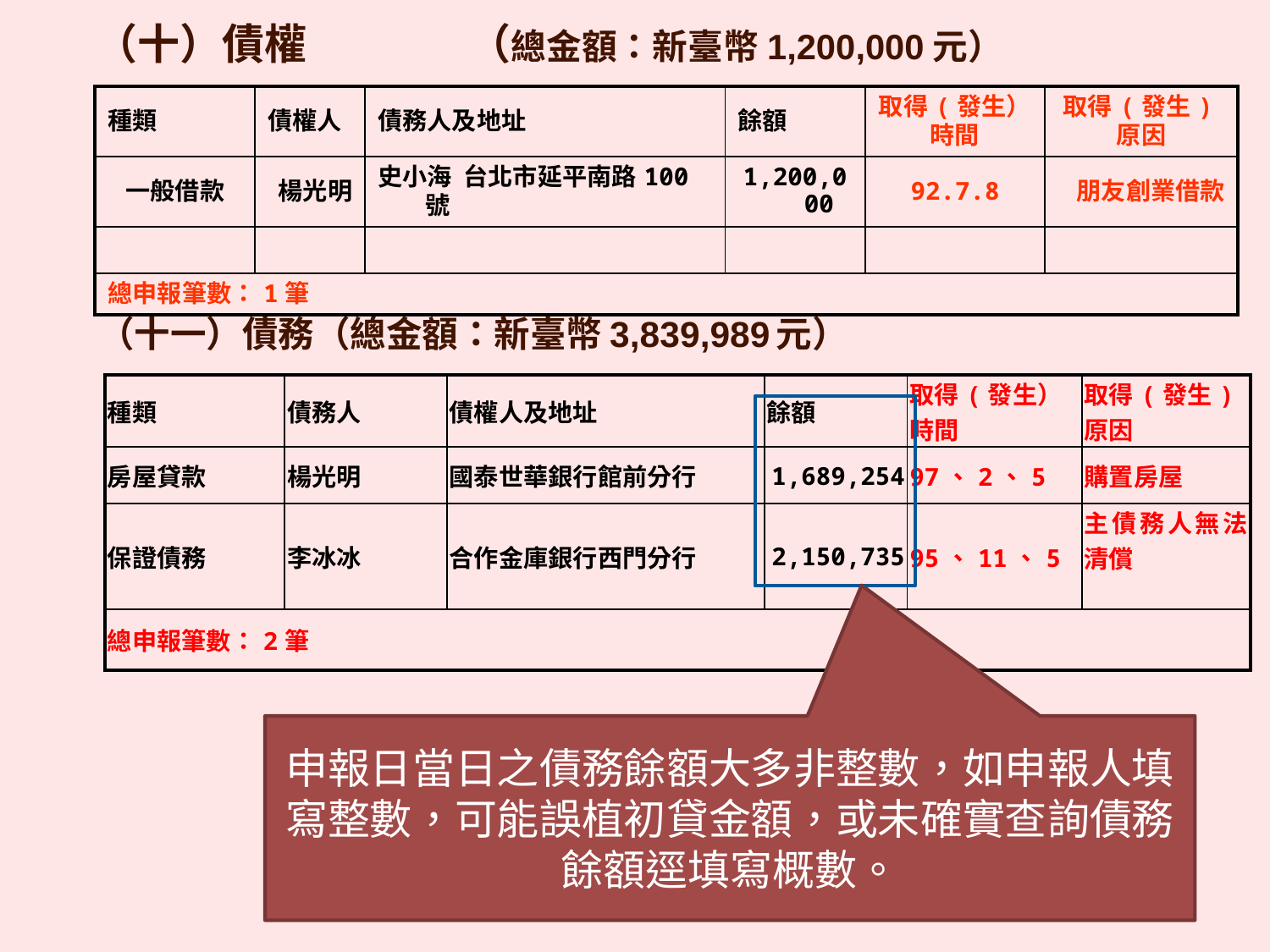

（十）債權                 （總金額：新臺幣1,200,000元）
| 種類 | 債權人 | 債務人及地址 | 餘額 | 取得(發生）時間 | 取得(發生)原因 |
| --- | --- | --- | --- | --- | --- |
| 一般借款 | 楊光明 | 史小海 台北市延平南路100號 | 1,200,000 | 92.7.8 | 朋友創業借款 |
|  |  |  |  |  |  |
| 總申報筆數：1筆 |  |  |  |  |  |
（十一）債務（總金額：新臺幣3,839,989元）
| 種類 | 債務人 | 債權人及地址 | 餘額 | 取得(發生）時間 | 取得(發生)原因 |
| --- | --- | --- | --- | --- | --- |
| 房屋貸款 | 楊光明 | 國泰世華銀行館前分行 | 1,689,254 | 97、2、5 | 購置房屋 |
| 保證債務 | 李冰冰 | 合作金庫銀行西門分行 | 2,150,735 | 95、11、5 | 主債務人無法清償 |
| 總申報筆數：2筆 |  |  |  |  |  |

申報日當日之債務餘額大多非整數，如申報人填寫整數，可能誤植初貸金額，或未確實查詢債務餘額逕填寫概數。

25